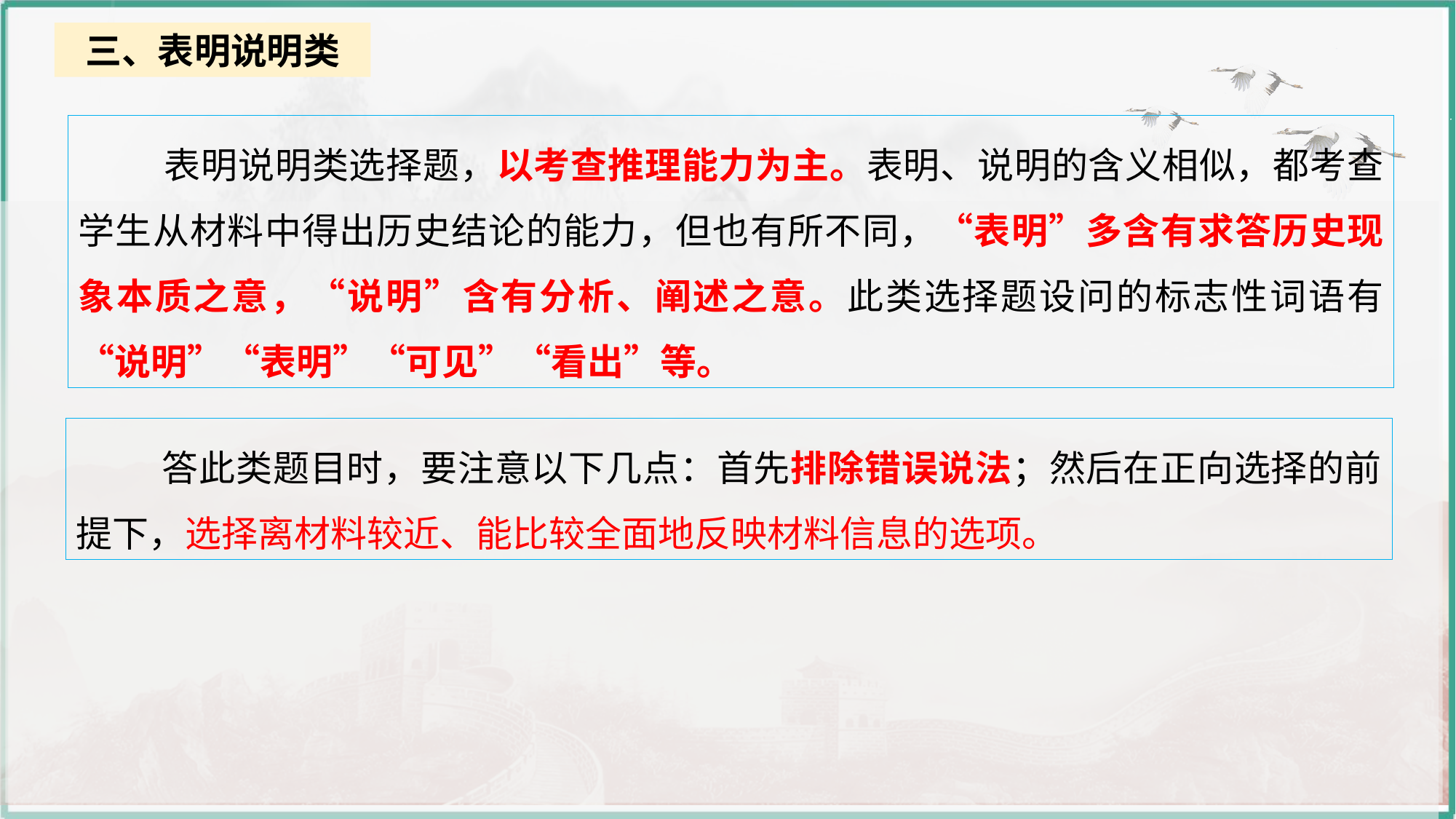

三、表明说明类
表明说明类选择题，以考查推理能力为主。表明、说明的含义相似，都考查学生从材料中得出历史结论的能力，但也有所不同，“表明”多含有求答历史现象本质之意，“说明”含有分析、阐述之意。此类选择题设问的标志性词语有“说明”“表明”“可见”“看出”等。
答此类题目时，要注意以下几点：首先排除错误说法；然后在正向选择的前提下，选择离材料较近、能比较全面地反映材料信息的选项。